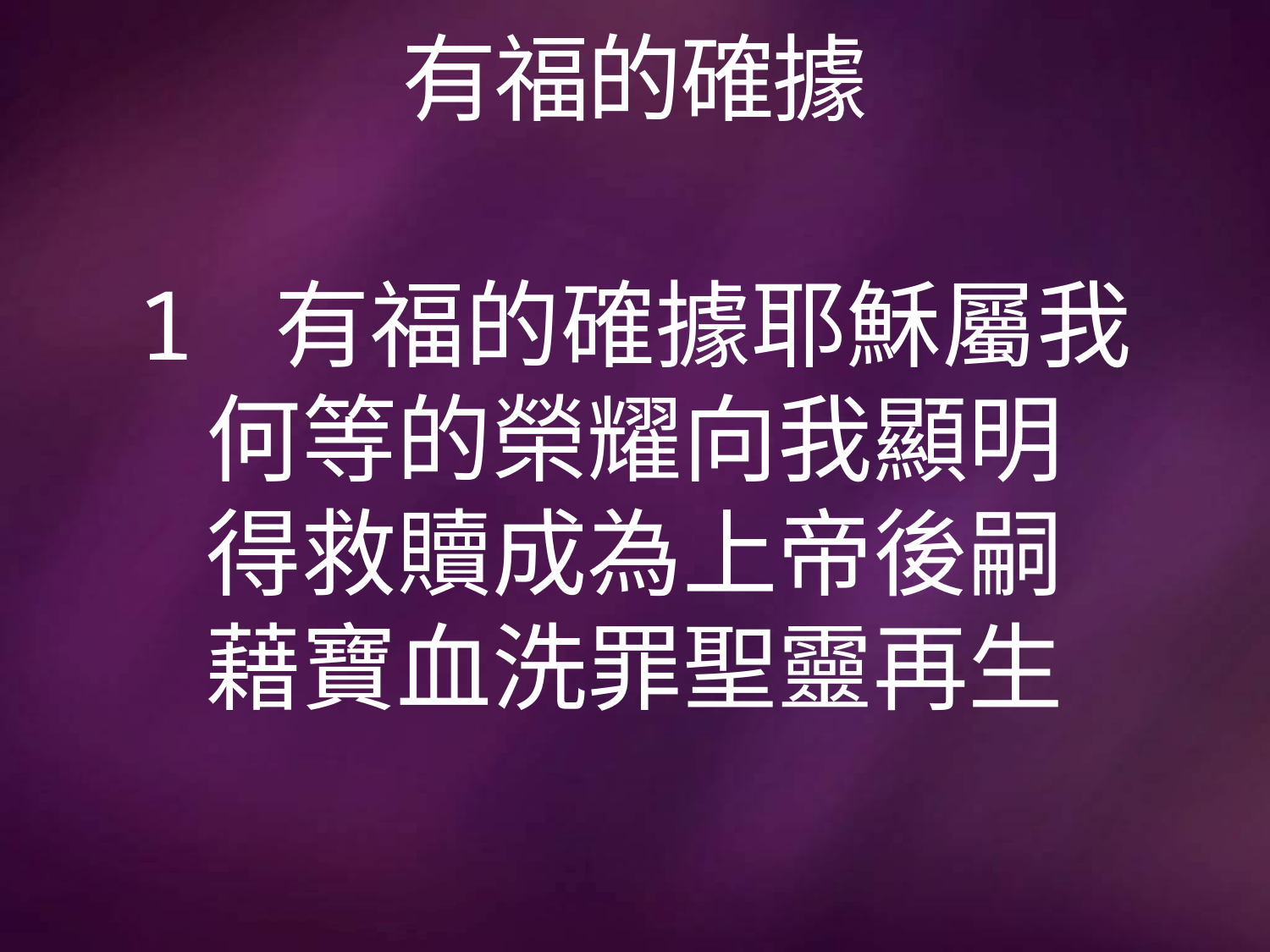

# 有福的確據
1 有福的確據耶穌屬我
何等的榮耀向我顯明
得救贖成為上帝後嗣
藉寶血洗罪聖靈再生